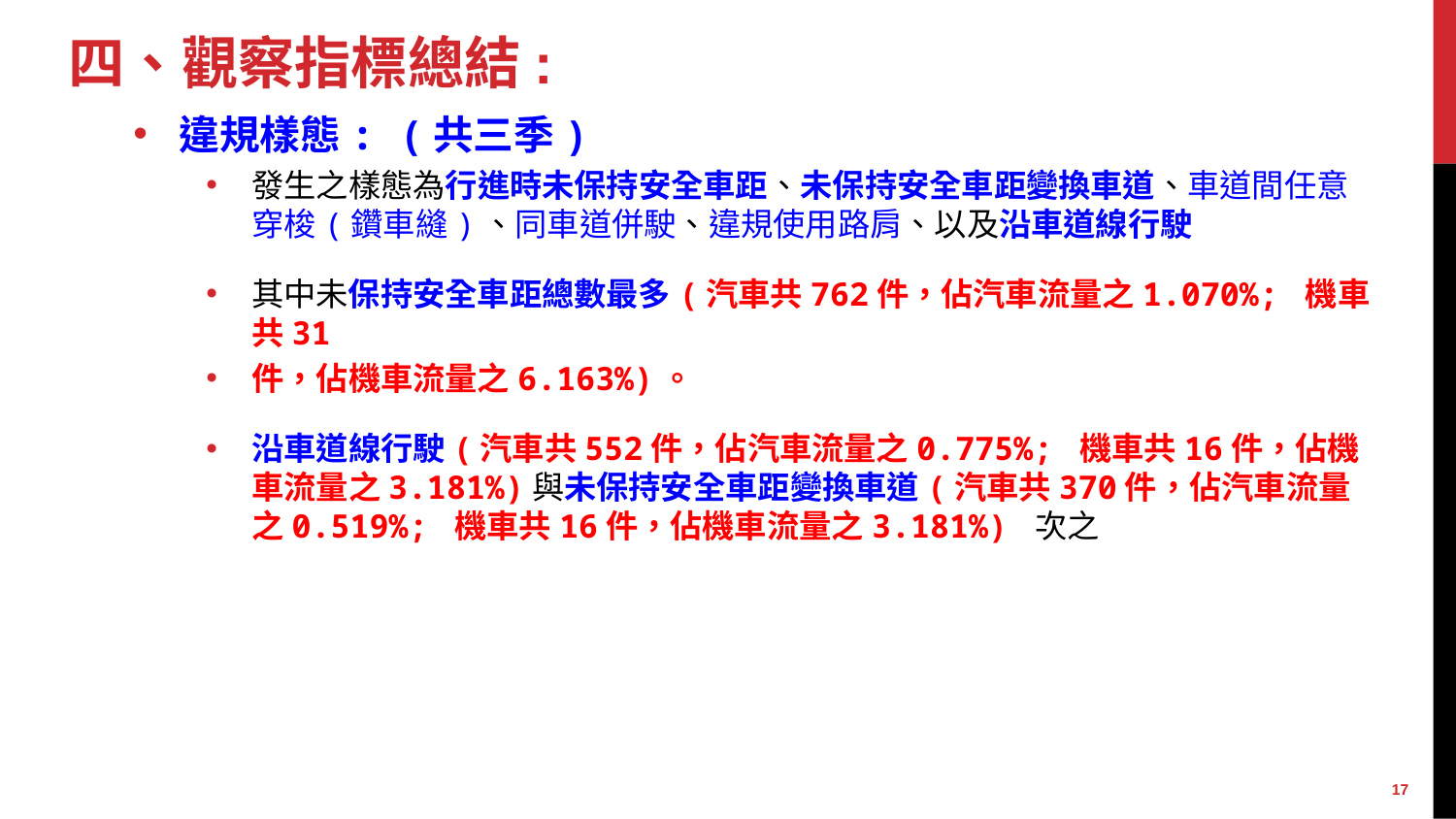

# 四、觀察指標總結:
違規樣態: (共三季)
發生之樣態為行進時未保持安全車距、未保持安全車距變換車道、車道間任意穿梭(鑽車縫)、同車道併駛、違規使用路肩、以及沿車道線行駛

其中未保持安全車距總數最多(汽車共762件，佔汽車流量之1.070%; 機車共31
件，佔機車流量之6.163%)。

沿車道線行駛(汽車共552件，佔汽車流量之0.775%; 機車共16件，佔機車流量之3.181%)與未保持安全車距變換車道(汽車共370件，佔汽車流量之0.519%; 機車共16件，佔機車流量之3.181%) 次之

17